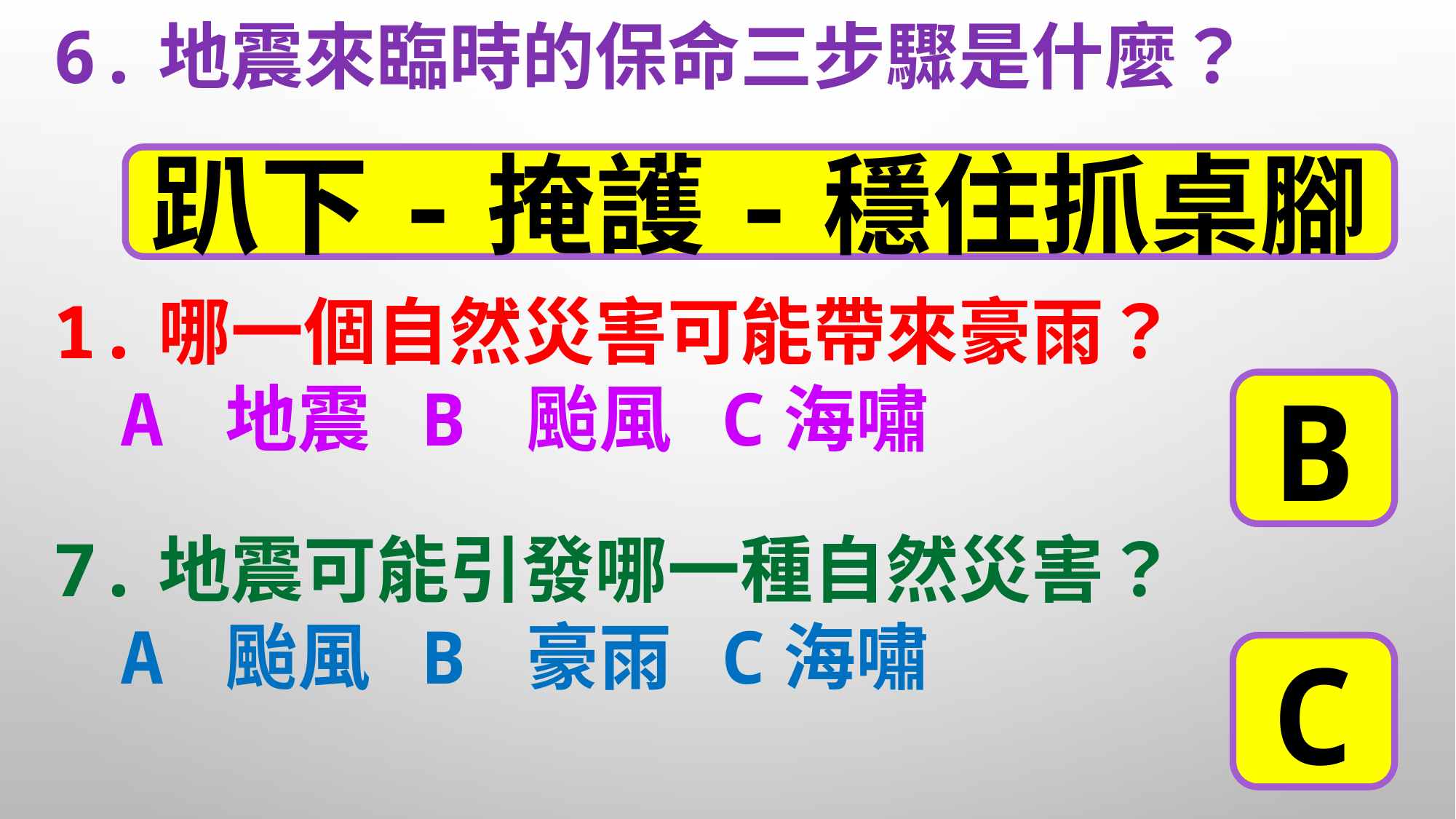

6.地震來臨時的保命三步驟是什麼？

1.哪一個自然災害可能帶來豪雨？
   A 地震  B 颱風  C海嘯
7.地震可能引發哪一種自然災害？
   A 颱風  B 豪雨  C海嘯

趴下-掩護-穩住抓桌腳
B
C